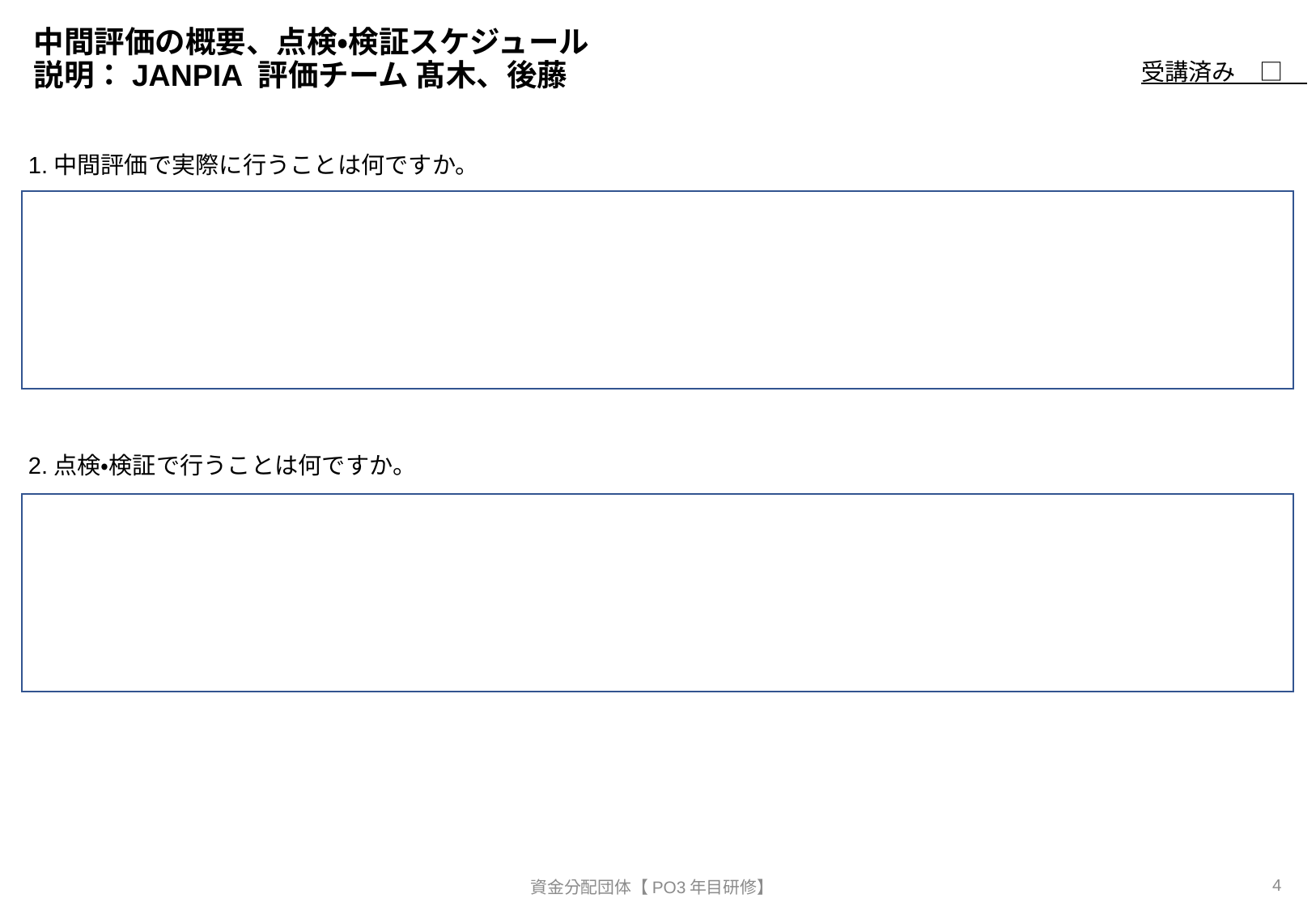

# 中間評価の概要、点検・検証スケジュール 説明：JANPIA 評価チーム 髙木、後藤
受講済み　□
1.中間評価で実際に行うことは何ですか。

2.点検・検証で行うことは何ですか。

4
資金分配団体【PO3年目研修】